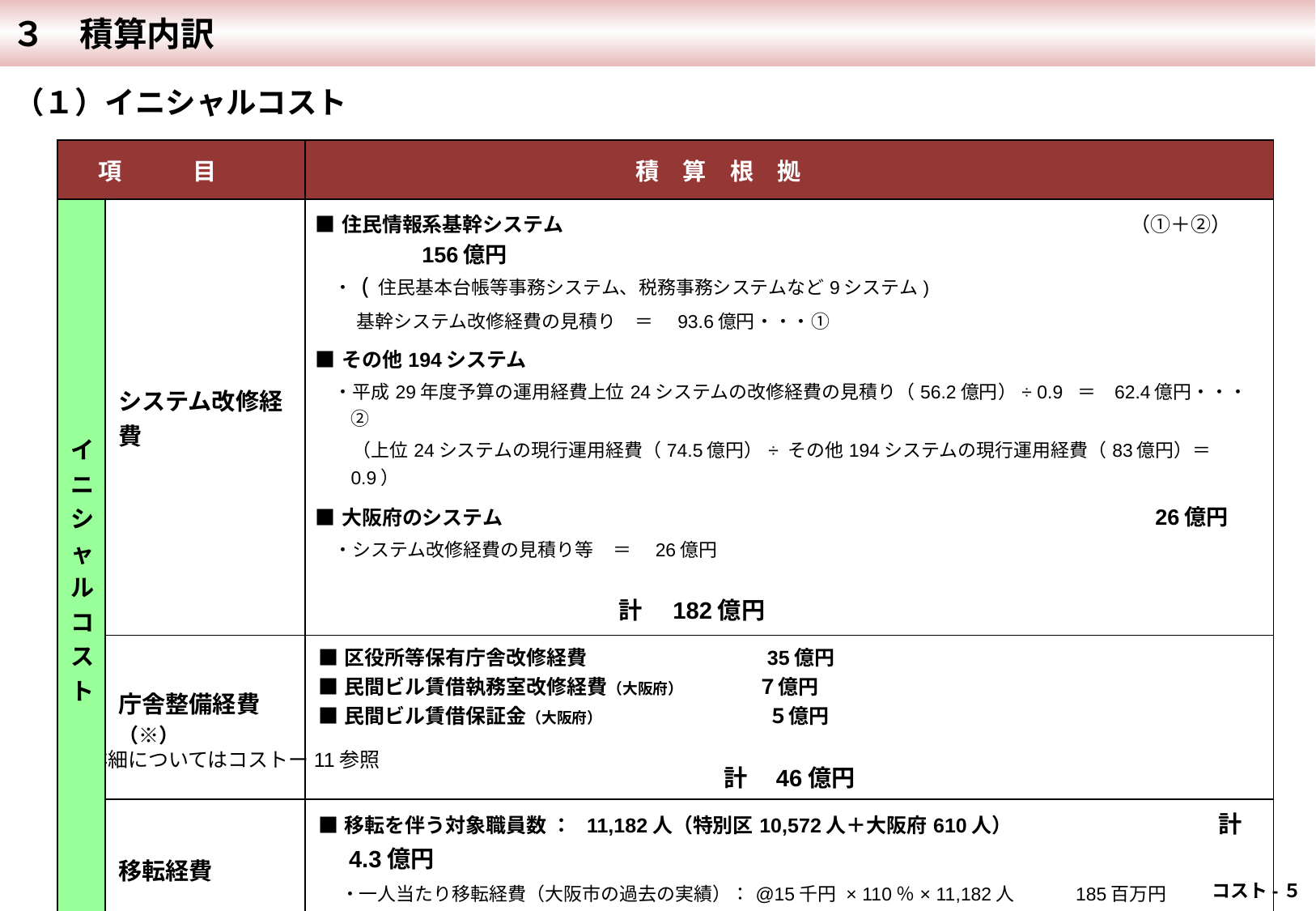

３　積算内訳
（１）イニシャルコスト
| 項　　　目 |  | 積　算　根　拠 |
| --- | --- | --- |
| イニシャルコスト | システム改修経費 | ■住民情報系基幹システム　　　　　　　　　　　　　　　　　　　　　　　　　　　　（①＋②） 　　　 156億円 　・(住民基本台帳等事務システム、税務事務システムなど9システム) 　 基幹システム改修経費の見積り　＝　93.6億円・・・① ■その他194システム 　・平成29年度予算の運用経費上位24システムの改修経費の見積り（56.2億円）÷ 0.9 ＝ 62.4億円・・・② 　　（上位24システムの現行運用経費（74.5億円）÷ その他194システムの現行運用経費（83億円）＝　0.9） ■大阪府のシステム　　　　　　　　　　　　　　　 　　26億円 　・システム改修経費の見積り等　＝　26億円 　　　　　　　　　　　　　　　　　　　　　　　　　　　　　　　　　　　　　　　　　　　　　　　　　　　　　　　　　　　 計　182億円 |
|  | 庁舎整備経費（※） | ■区役所等保有庁舎改修経費　　　　　　 　 35億円 ■民間ビル賃借執務室改修経費（大阪府）　　 　 　 ７億円 ■民間ビル賃借保証金（大阪府）　　　　　　 　 ５億円 　　　　　　　　　　　　　　　　　　　　　　　　　　　　　　　　　　　 計 46億円 |
|  | 移転経費 | ■移転を伴う対象職員数 ： 11,182人（特別区10,572人＋大阪府610人）　　　　 　 　　 　 計 　4.3億円 ・一人当たり移転経費（大阪市の過去の実績）：@15千円 × 110％× 11,182人　　　185百万円 　 ・パソコン等移設単価（大阪市の単価）　　　　　：@20千円 × 110％× 11,182人　　　246百万円 |
※詳細についてはコストー11参照
コスト-５